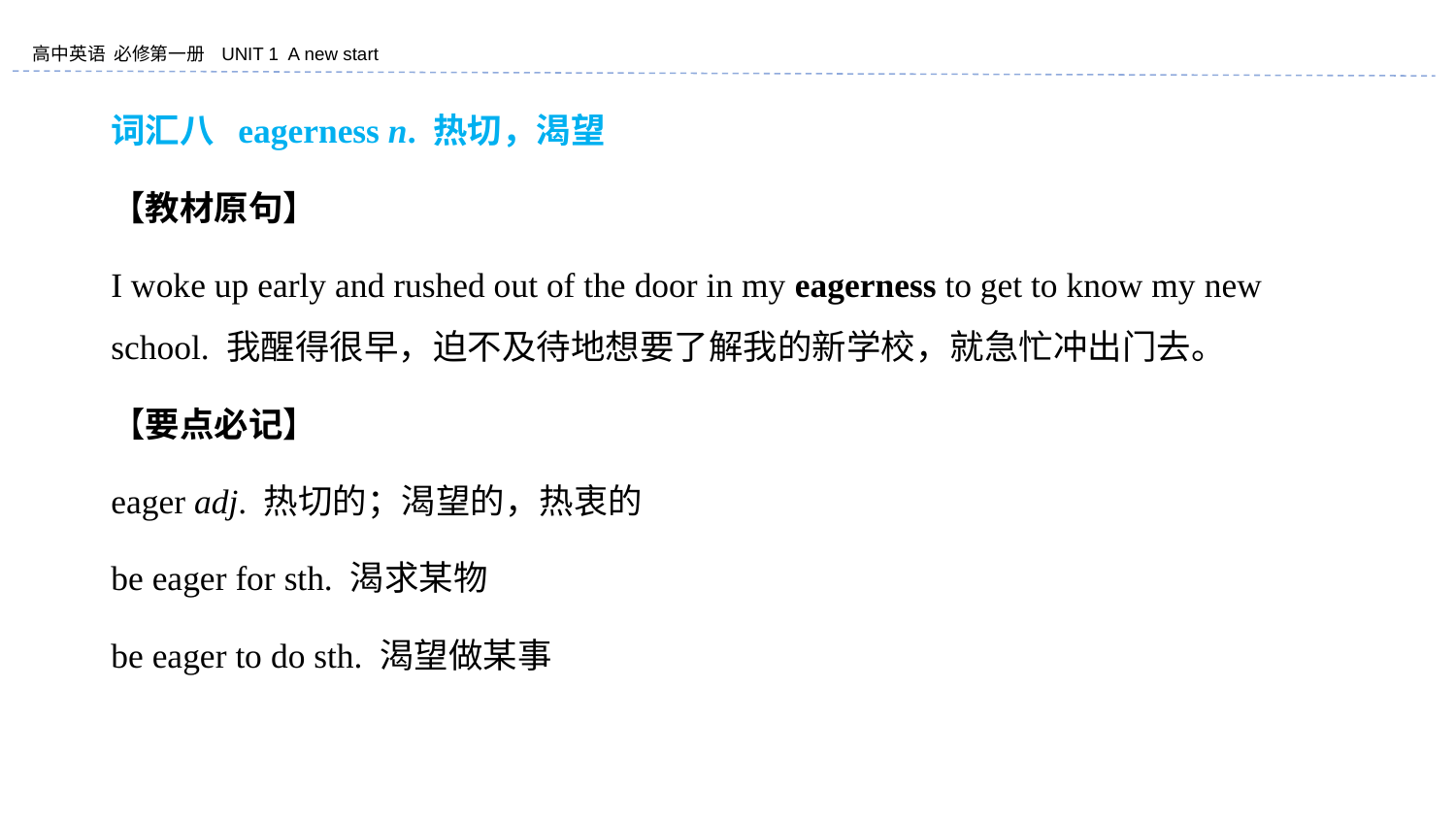

词汇八  eagerness n. 热切，渴望
【教材原句】
I woke up early and rushed out of the door in my eagerness to get to know my new school. 我醒得很早，迫不及待地想要了解我的新学校，就急忙冲出门去。
【要点必记】
eager adj. 热切的；渴望的，热衷的
be eager for sth. 渴求某物
be eager to do sth. 渴望做某事